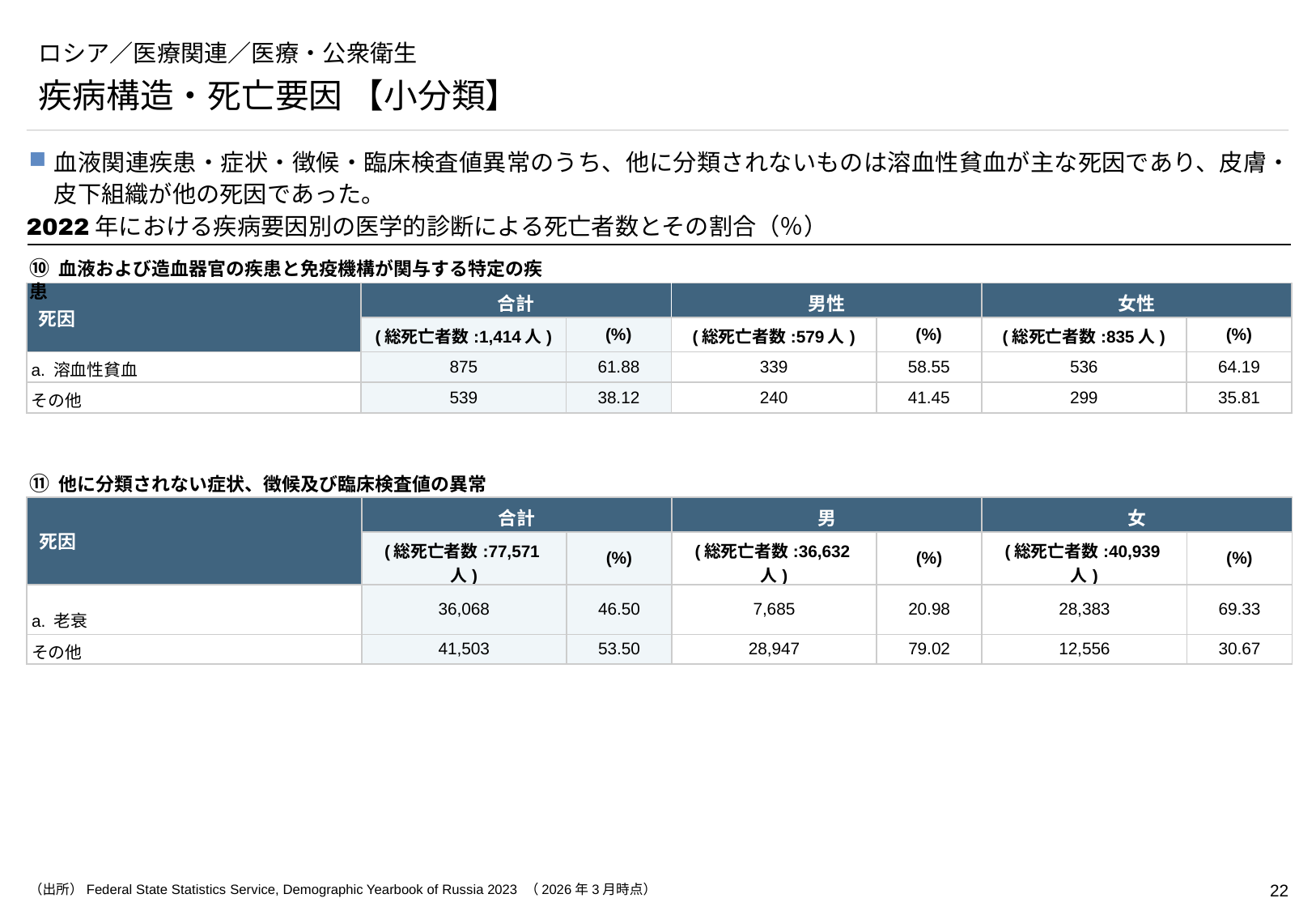

# ロシア／医療関連／医療・公衆衛生
疾病構造・死亡要因 【小分類】
血液関連疾患・症状・徴候・臨床検査値異常のうち、他に分類されないものは溶血性貧血が主な死因であり、皮膚・皮下組織が他の死因であった。
2022年における疾病要因別の医学的診断による死亡者数とその割合（％）
➉ 血液および造血器官の疾患と免疫機構が関与する特定の疾患
| 死因 | 合計 |  | 男性 |  | 女性 |  |
| --- | --- | --- | --- | --- | --- | --- |
|  | (総死亡者数:1,414人) | (%) | (総死亡者数:579人) | (%) | (総死亡者数:835人) | (%) |
| a. 溶血性貧血 | 875 | 61.88 | 339 | 58.55 | 536 | 64.19 |
| その他 | 539 | 38.12 | 240 | 41.45 | 299 | 35.81 |
⑪ 他に分類されない症状、徴候及び臨床検査値の異常
| 死因 | 合計 |  | 男 |  | 女 |  |
| --- | --- | --- | --- | --- | --- | --- |
|  | (総死亡者数:77,571人) | (%) | (総死亡者数:36,632人) | (%) | (総死亡者数:40,939人) | (%) |
| a. 老衰 | 36,068 | 46.50 | 7,685 | 20.98 | 28,383 | 69.33 |
| その他 | 41,503 | 53.50 | 28,947 | 79.02 | 12,556 | 30.67 |
（出所）Federal State Statistics Service, Demographic Yearbook of Russia 2023 （2026年3月時点）